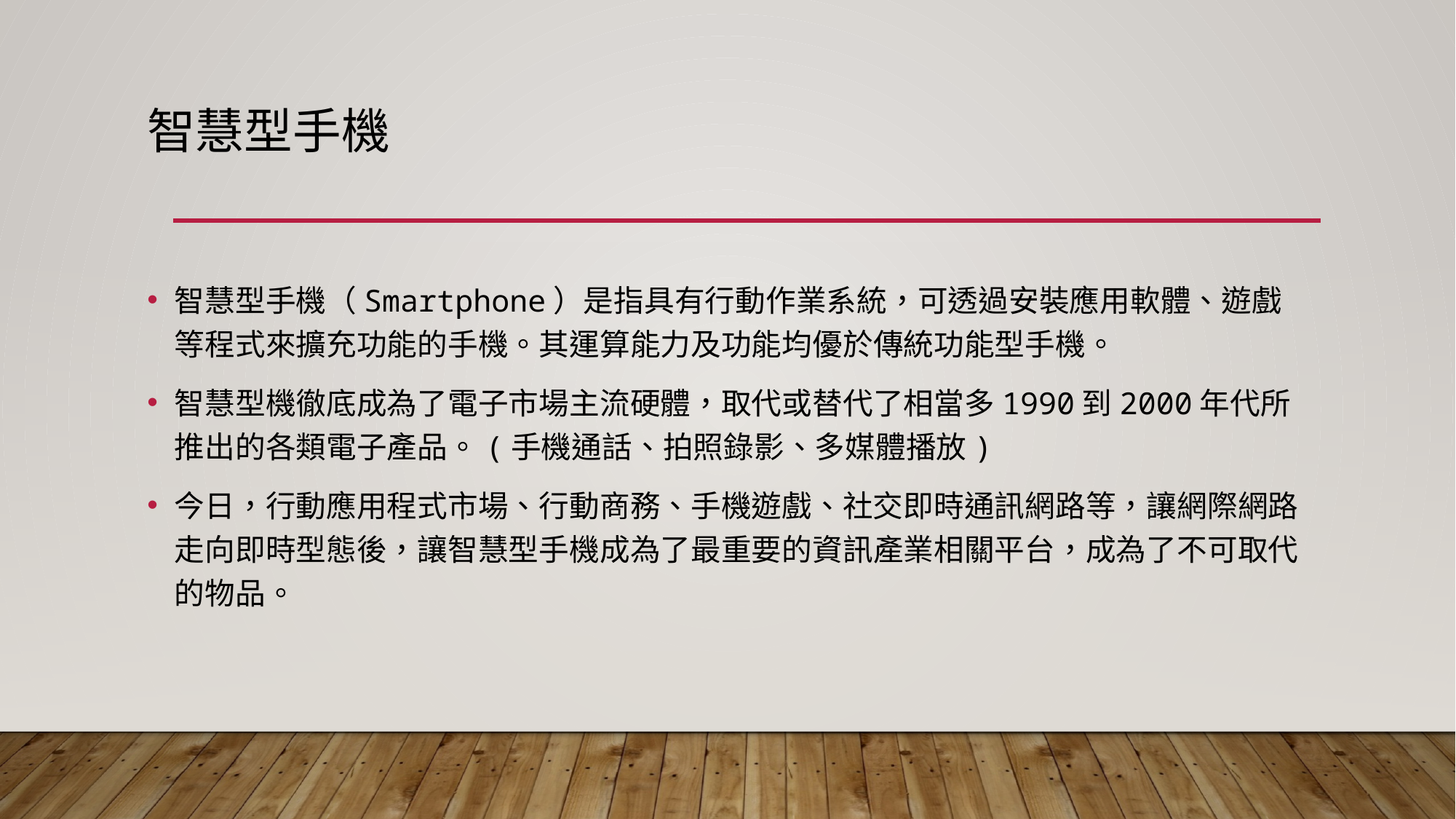

# 智慧型手機
智慧型手機（Smartphone）是指具有行動作業系統，可透過安裝應用軟體、遊戲等程式來擴充功能的手機。其運算能力及功能均優於傳統功能型手機。
智慧型機徹底成為了電子市場主流硬體，取代或替代了相當多1990到2000年代所推出的各類電子產品。(手機通話、拍照錄影、多媒體播放)
今日，行動應用程式市場、行動商務、手機遊戲、社交即時通訊網路等，讓網際網路走向即時型態後，讓智慧型手機成為了最重要的資訊產業相關平台，成為了不可取代的物品。